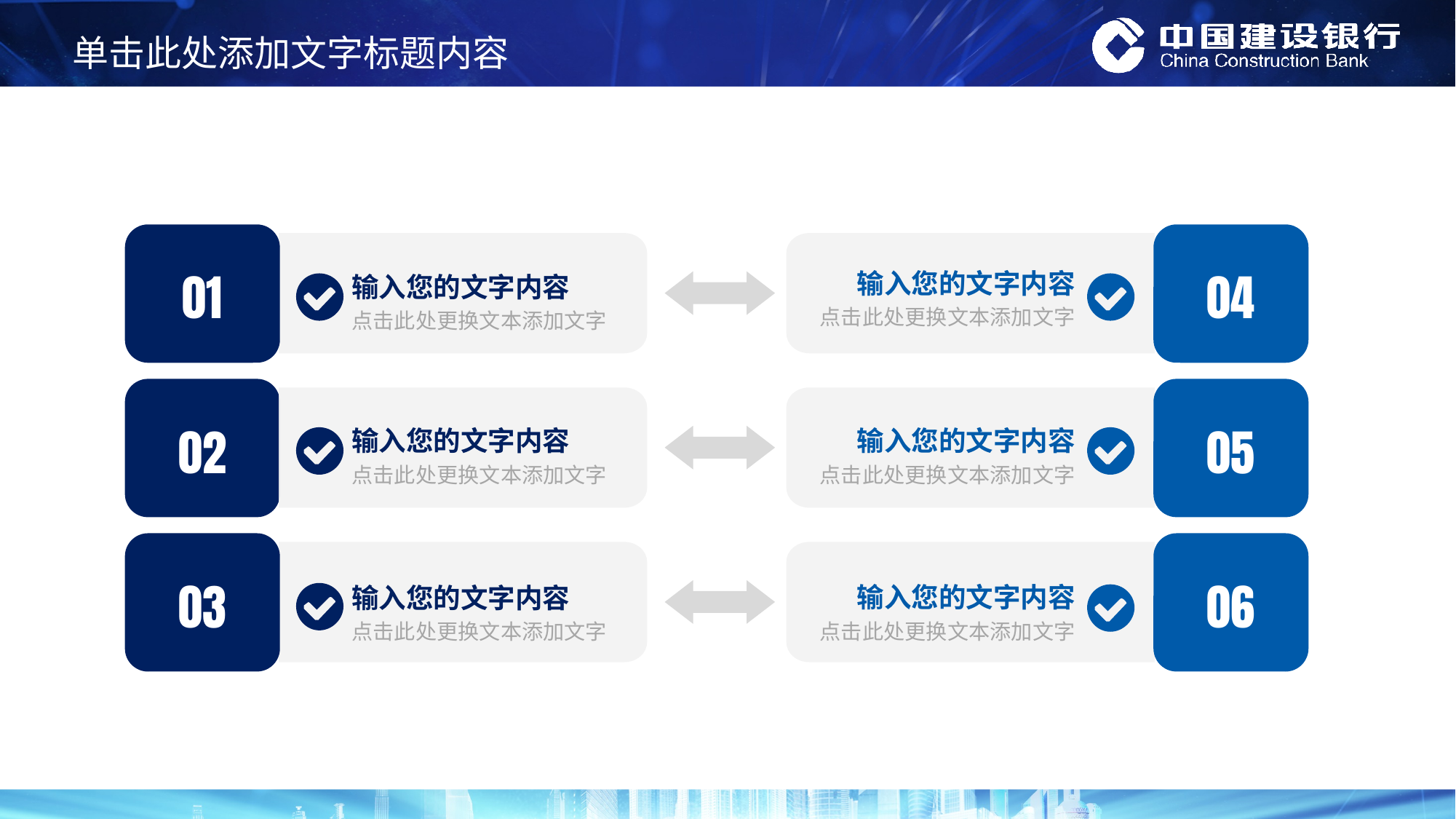

01

输入您的文字内容
点击此处更换文本添加文字

04

输入您的文字内容
点击此处更换文本添加文字

02

输入您的文字内容
点击此处更换文本添加文字

05

输入您的文字内容
点击此处更换文本添加文字

03

输入您的文字内容
点击此处更换文本添加文字

06

输入您的文字内容
点击此处更换文本添加文字